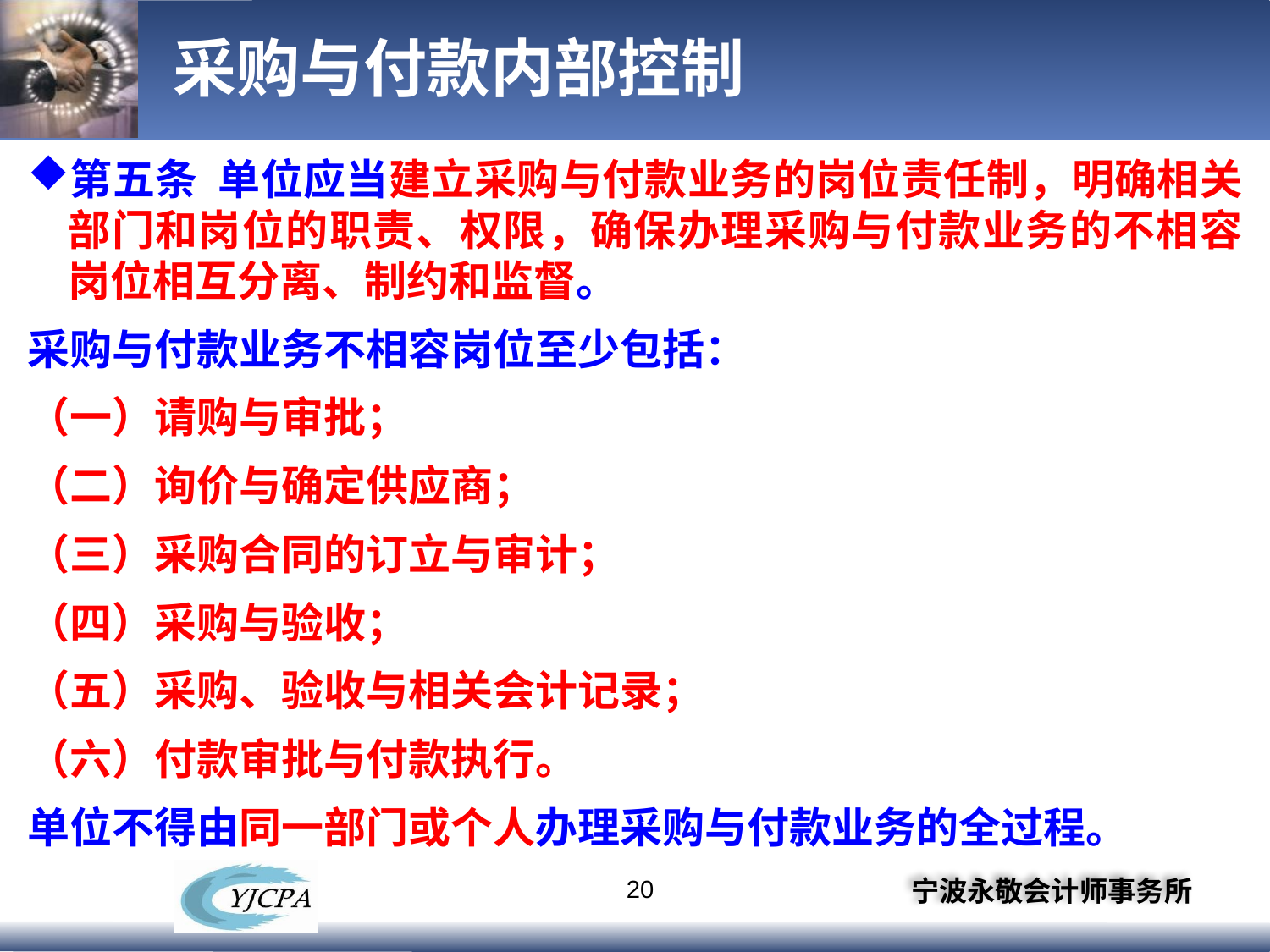

# 采购与付款内部控制
第五条  单位应当建立采购与付款业务的岗位责任制，明确相关部门和岗位的职责、权限，确保办理采购与付款业务的不相容岗位相互分离、制约和监督。
采购与付款业务不相容岗位至少包括：
（一）请购与审批；
（二）询价与确定供应商；
（三）采购合同的订立与审计；
（四）采购与验收；
（五）采购、验收与相关会计记录；
（六）付款审批与付款执行。
单位不得由同一部门或个人办理采购与付款业务的全过程。